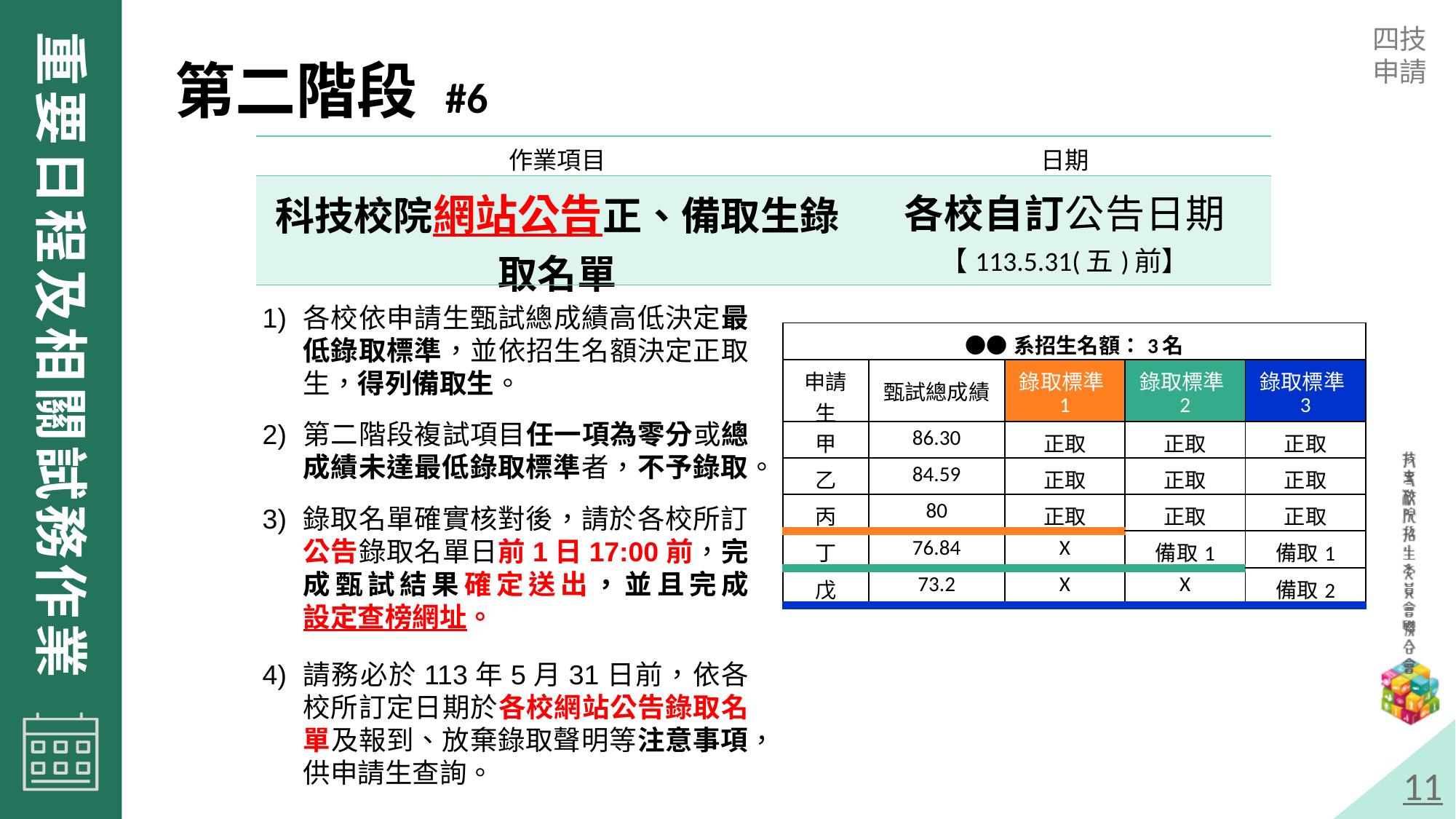

第二階段 #6
| 作業項目 | 日期 |
| --- | --- |
| 科技校院網站公告正、備取生錄取名單 | 各校自訂公告日期 【113.5.31(五)前】 |
各校依申請生甄試總成績高低決定最低錄取標準，並依招生名額決定正取生，得列備取生。
第二階段複試項目任一項為零分或總成績未達最低錄取標準者，不予錄取。
錄取名單確實核對後，請於各校所訂公告錄取名單日前1日17:00前，完成甄試結果確定送出，並且完成設定查榜網址。
請務必於113年5月31日前，依各校所訂定日期於各校網站公告錄取名單及報到、放棄錄取聲明等注意事項，供申請生查詢。
| ●●系招生名額：3名 |  |  |  |  |
| --- | --- | --- | --- | --- |
| 申請生 | 甄試總成績 | 錄取標準1 | 錄取標準2 | 錄取標準3 |
| 甲 | 86.30 | 正取 | 正取 | 正取 |
| 乙 | 84.59 | 正取 | 正取 | 正取 |
| 丙 | 80 | 正取 | 正取 | 正取 |
| 丁 | 76.84 | X | 備取1 | 備取1 |
| 戊 | 73.2 | X | X | 備取2 |
11